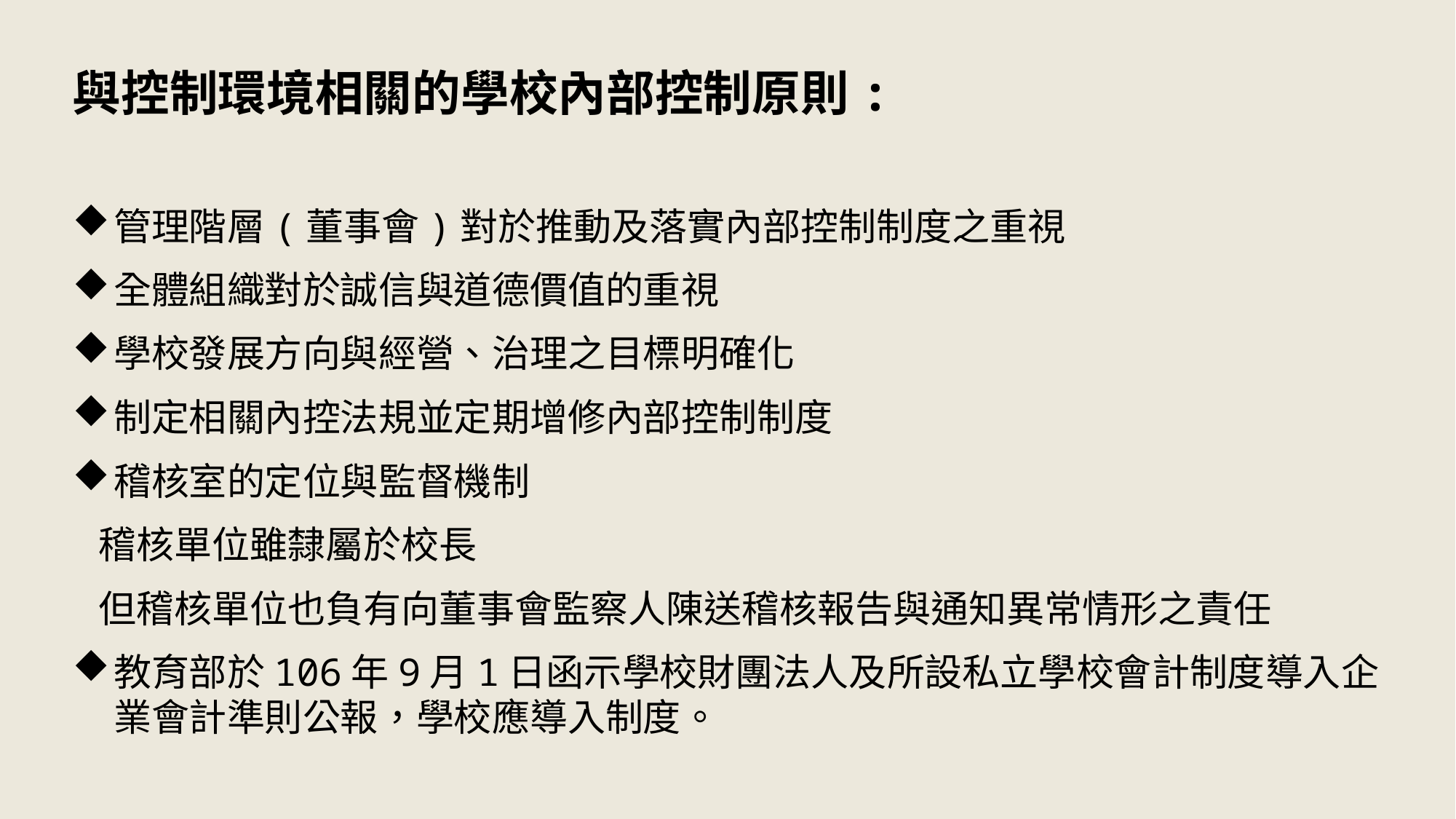

與控制環境相關的學校內部控制原則:

管理階層(董事會)對於推動及落實內部控制制度之重視
全體組織對於誠信與道德價值的重視
學校發展方向與經營、治理之目標明確化
制定相關內控法規並定期增修內部控制制度
稽核室的定位與監督機制
  稽核單位雖隸屬於校長
  但稽核單位也負有向董事會監察人陳送稽核報告與通知異常情形之責任
教育部於106年9月1日函示學校財團法人及所設私立學校會計制度導入企業會計準則公報，學校應導入制度。